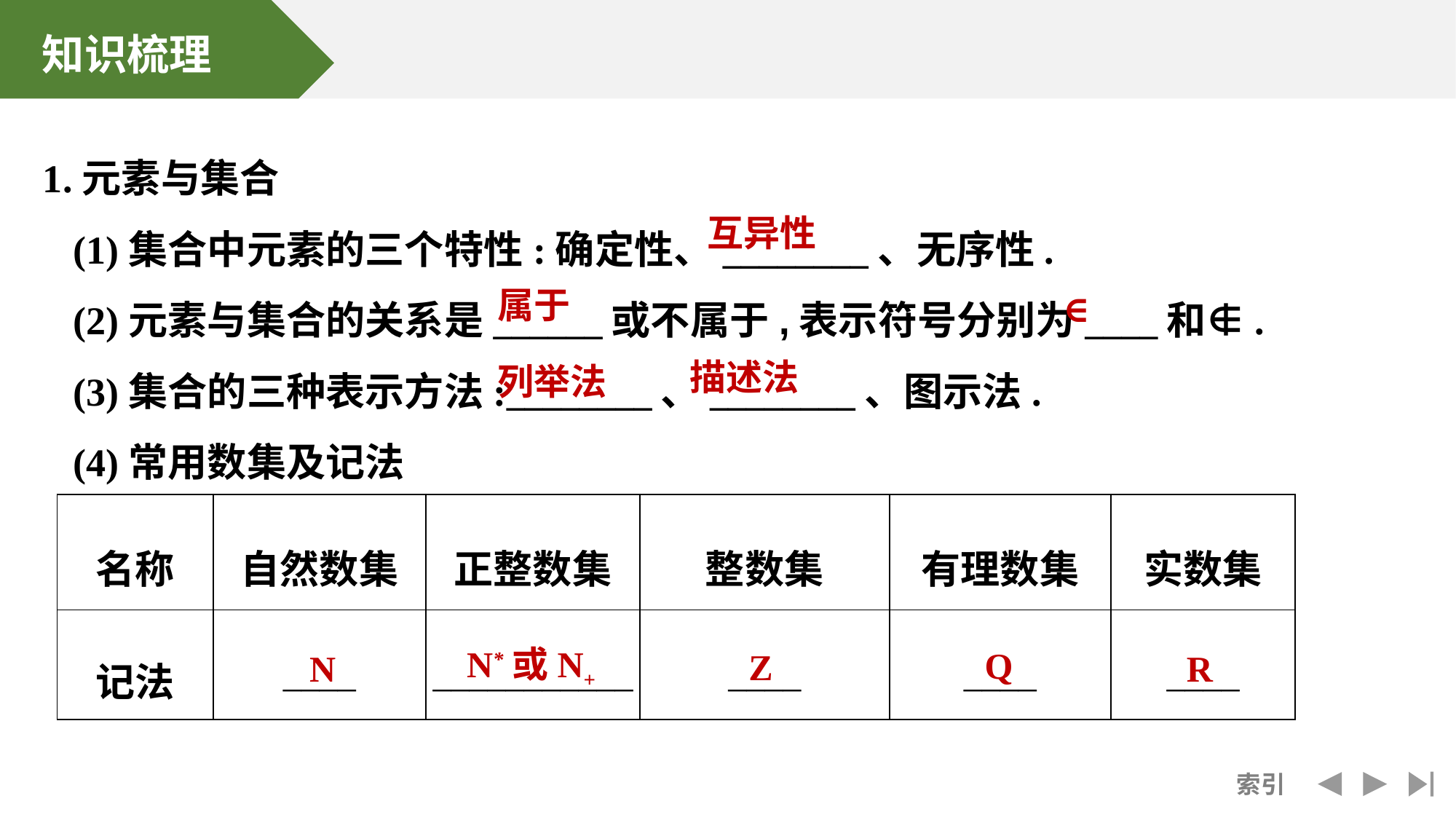

1.元素与集合
	(1)集合中元素的三个特性:确定性、________、无序性.
	(2)元素与集合的关系是______或不属于,表示符号分别为____和∉.
	(3)集合的三种表示方法:________、________、图示法.
	(4)常用数集及记法
互异性
属于
∈
描述法
列举法
| 名称 | 自然数集 | 正整数集 | 整数集 | 有理数集 | 实数集 |
| --- | --- | --- | --- | --- | --- |
| 记法 | \_\_\_\_ | \_\_\_\_\_\_\_\_\_\_\_ | \_\_\_\_ | \_\_\_\_ | \_\_\_\_ |
N*或N+
Q
Z
N
R